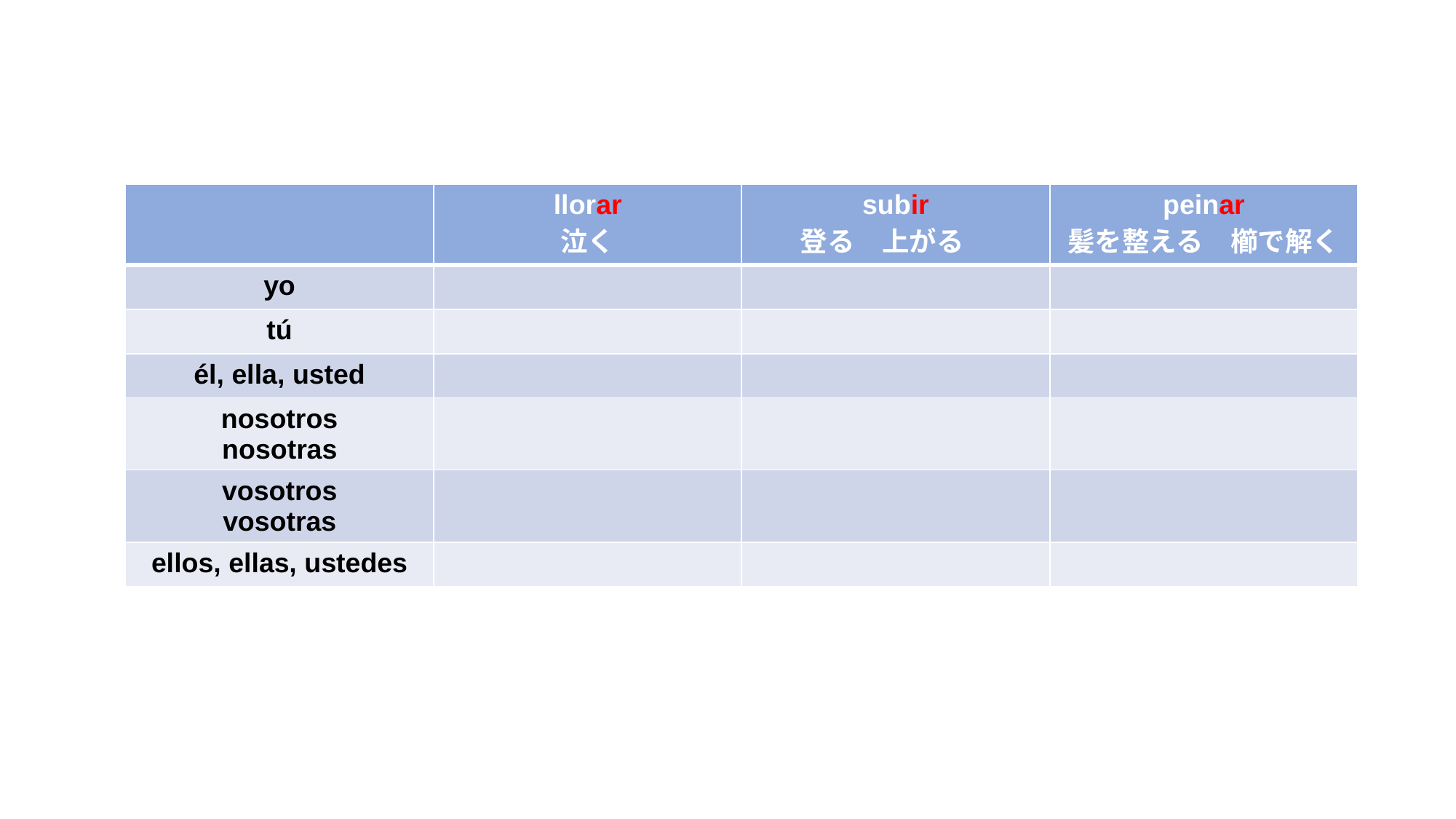

|  | llorar 泣く | subir 登る　上がる | peinar 髪を整える　櫛で解く |
| --- | --- | --- | --- |
| yo |  |  |  |
| tú |  |  |  |
| él, ella, usted |  |  |  |
| nosotros nosotras |  |  |  |
| vosotros vosotras |  |  |  |
| ellos, ellas, ustedes |  |  |  |